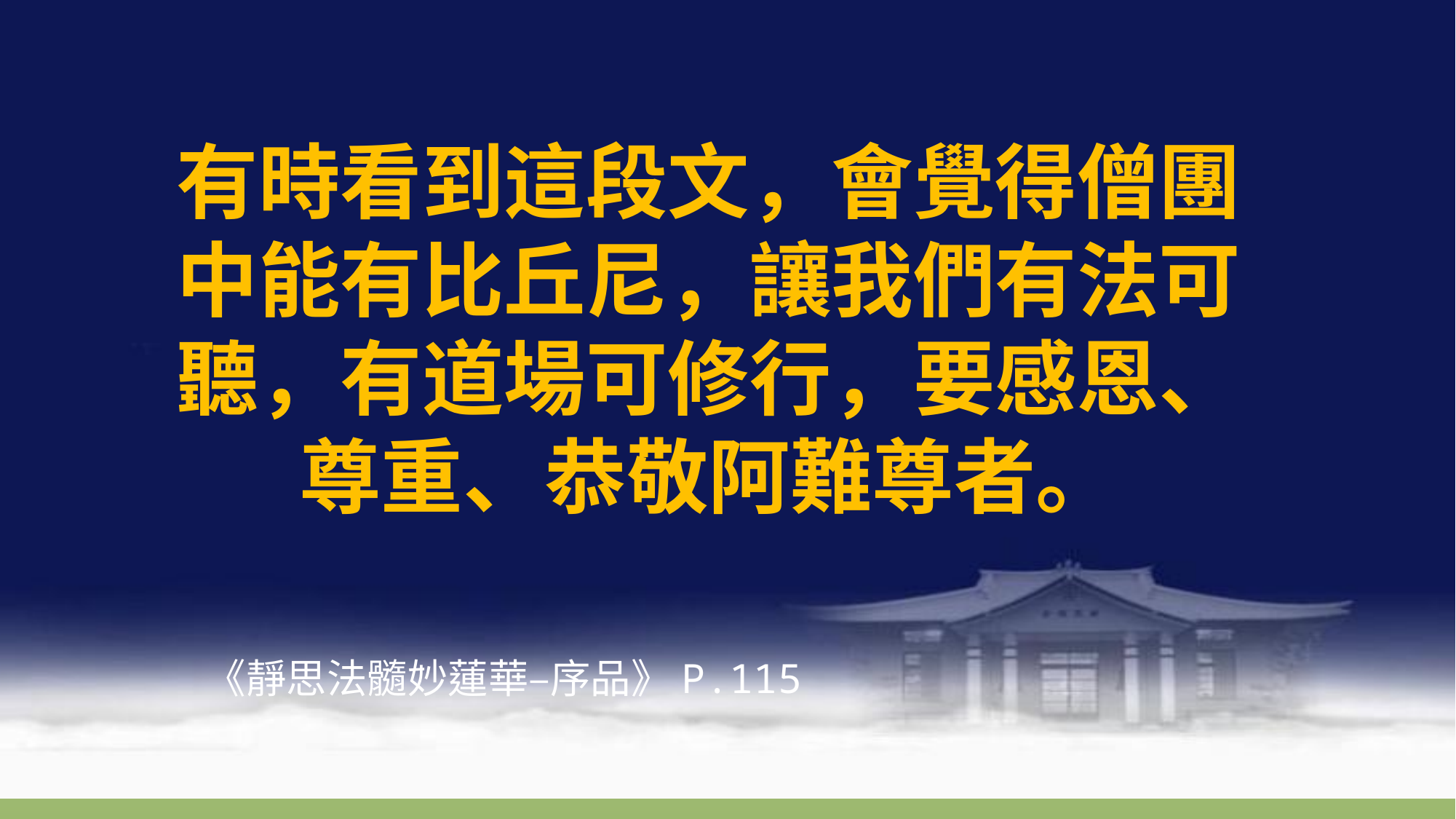

有時看到這段文，會覺得僧團中能有比丘尼，讓我們有法可聽，有道場可修行，要感恩、尊重、恭敬阿難尊者。
《靜思法髓妙蓮華–序品》P.115